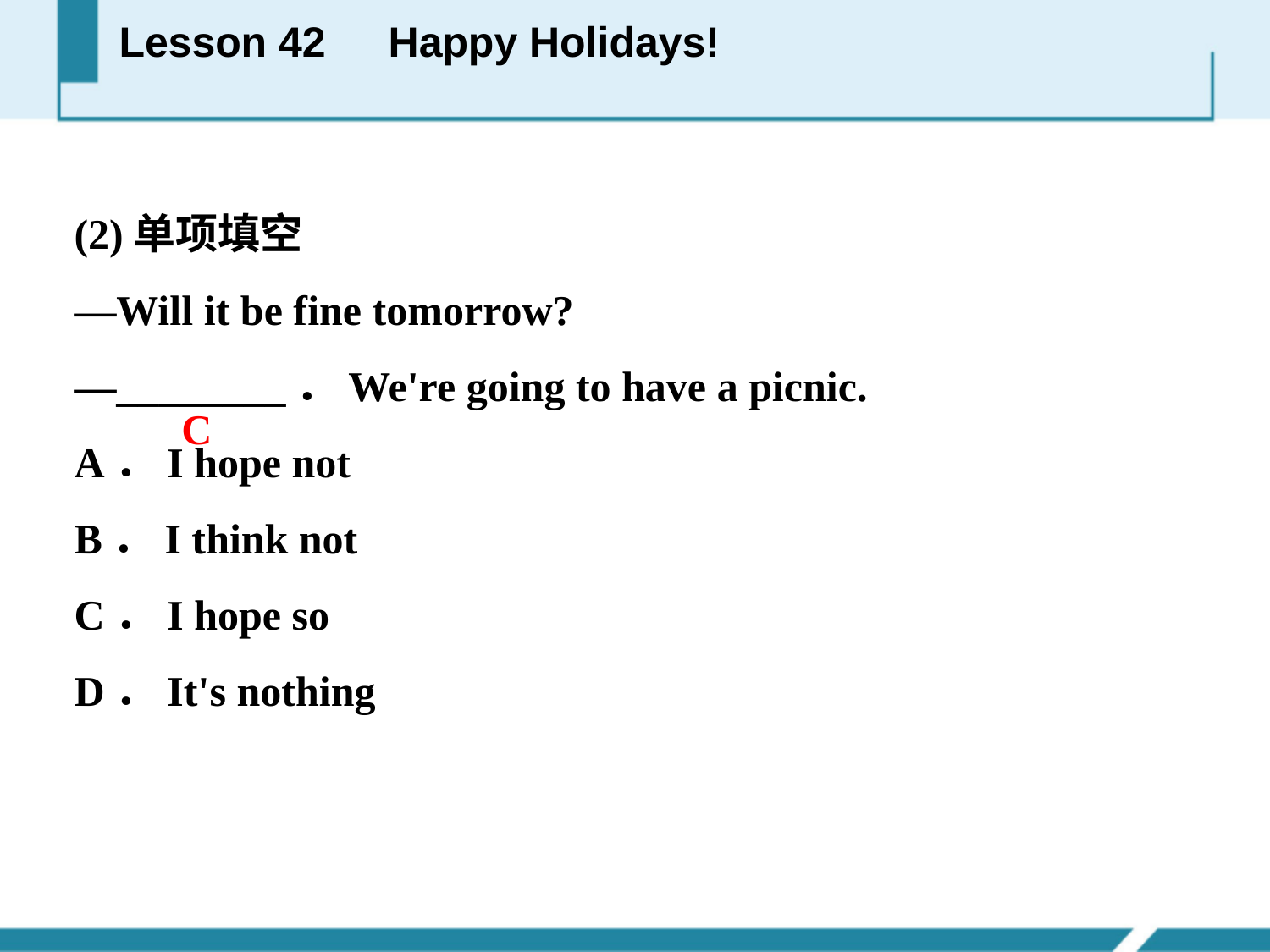

Lesson 42　Happy Holidays!
(2)单项填空
—Will it be fine tomorrow?
—________．We're going to have a picnic.
A．I hope not
B．I think not
C．I hope so
D．It's nothing
C